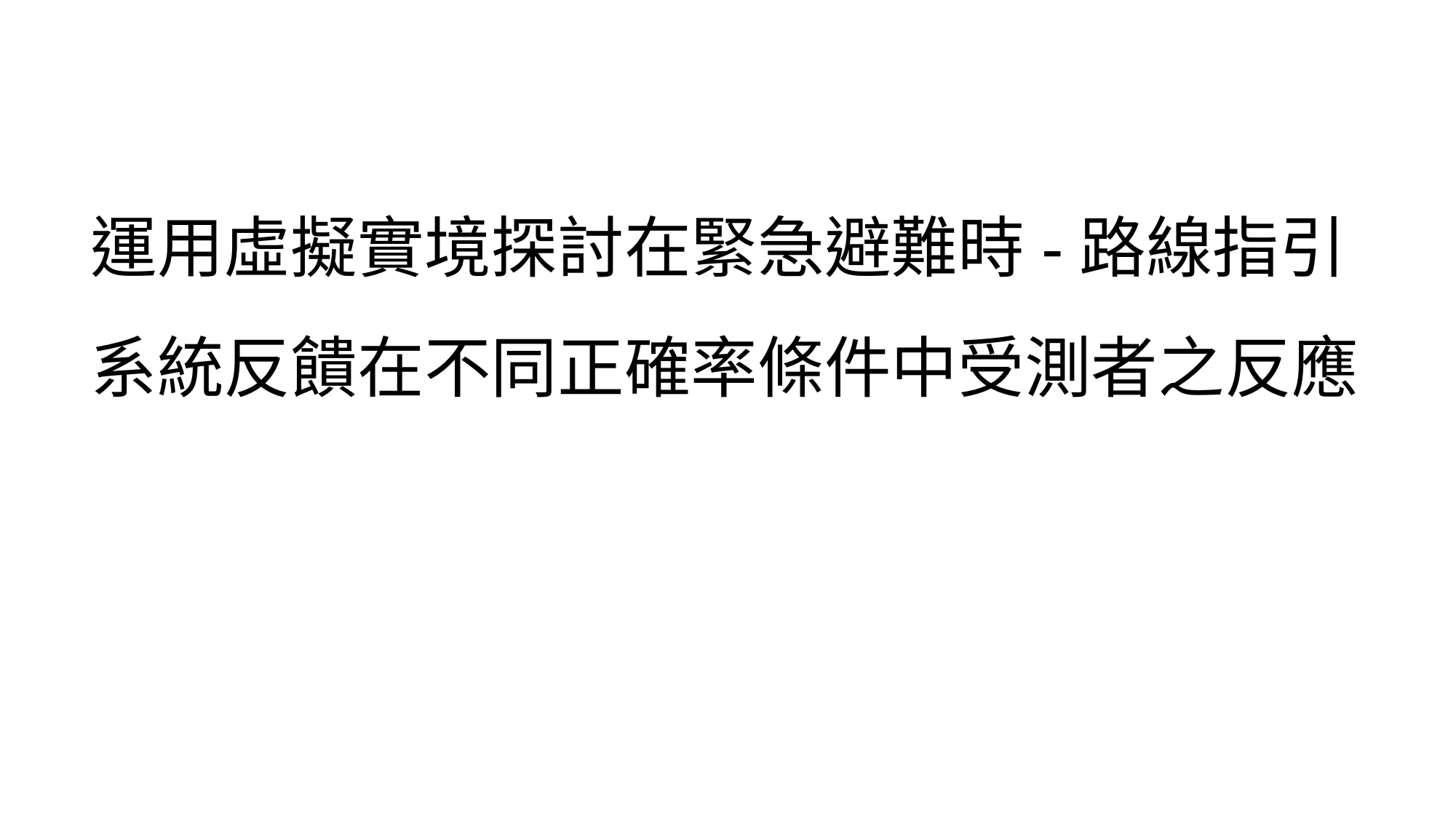

# 運用虛擬實境探討在緊急避難時-路線指引系統反饋在不同正確率條件中受測者之反應